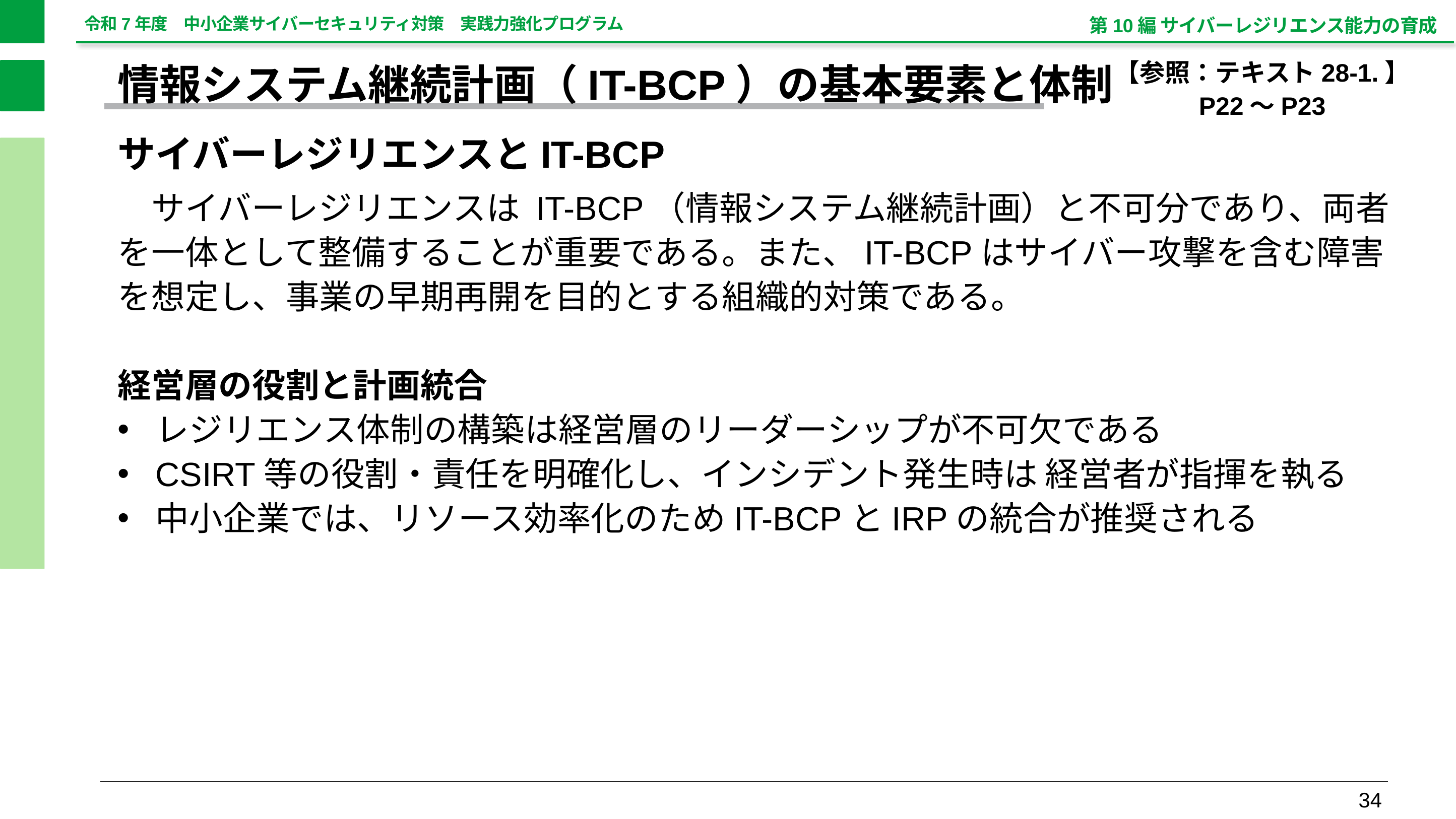

第10編 サイバーレジリエンス能力の育成
【参照：テキスト28-1.】
P22～P23
情報システム継続計画（IT-BCP）の基本要素と体制

サイバーレジリエンスとIT-BCP
　サイバーレジリエンスは IT-BCP（情報システム継続計画）と不可分であり、両者を一体として整備することが重要である。また、IT-BCPはサイバー攻撃を含む障害を想定し、事業の早期再開を目的とする組織的対策である。

経営層の役割と計画統合
レジリエンス体制の構築は経営層のリーダーシップが不可欠である
CSIRT等の役割・責任を明確化し、インシデント発生時は 経営者が指揮を執る
中小企業では、リソース効率化のためIT-BCPとIRPの統合が推奨される